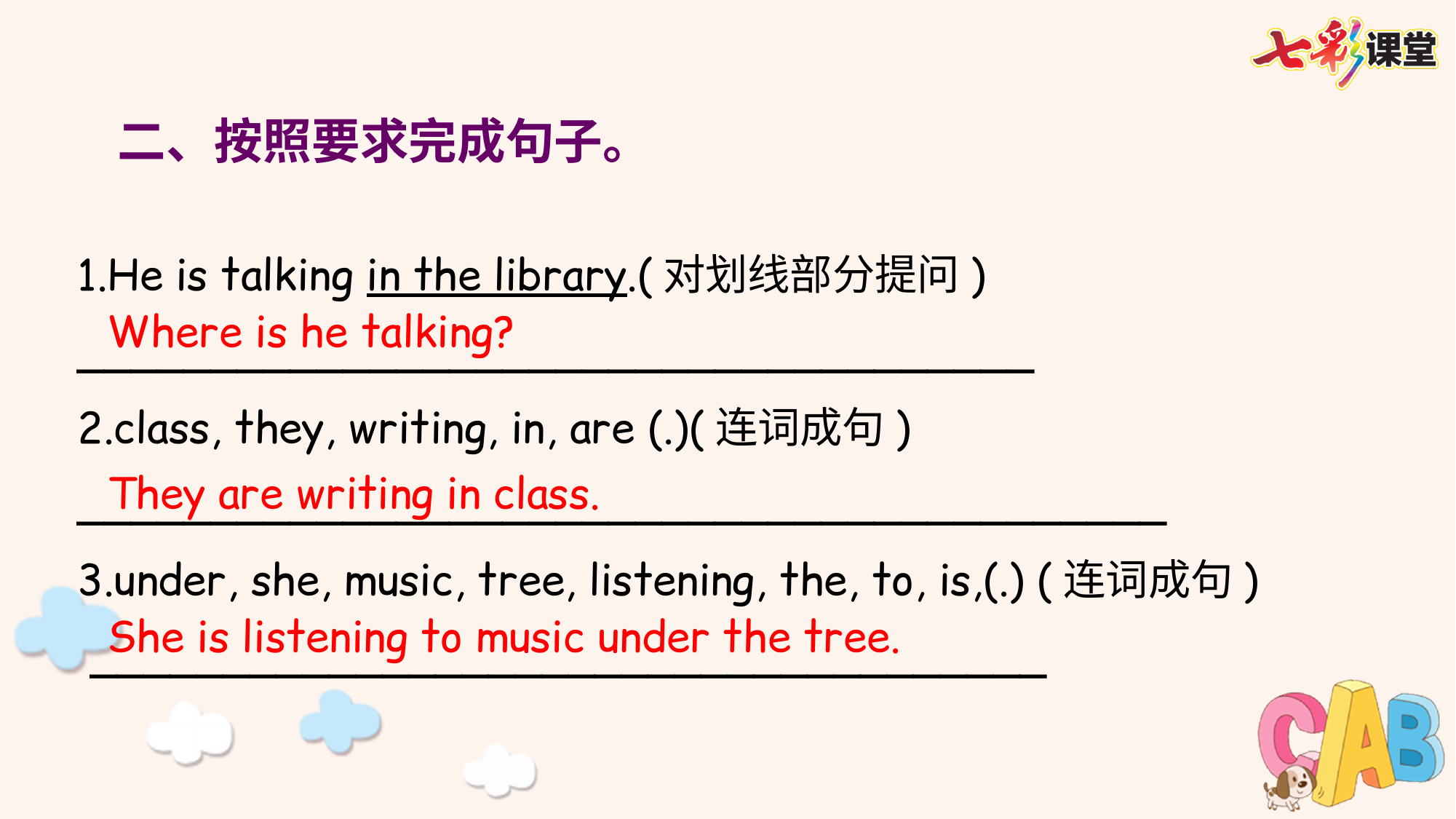

二、按照要求完成句子。
1.He is talking in the library.(对划线部分提问)
____________________________________
2.class, they, writing, in, are (.)(连词成句)
_________________________________________
3.under, she, music, tree, listening, the, to, is,(.) (连词成句)
 ____________________________________
Where is he talking?
They are writing in class.
She is listening to music under the tree.